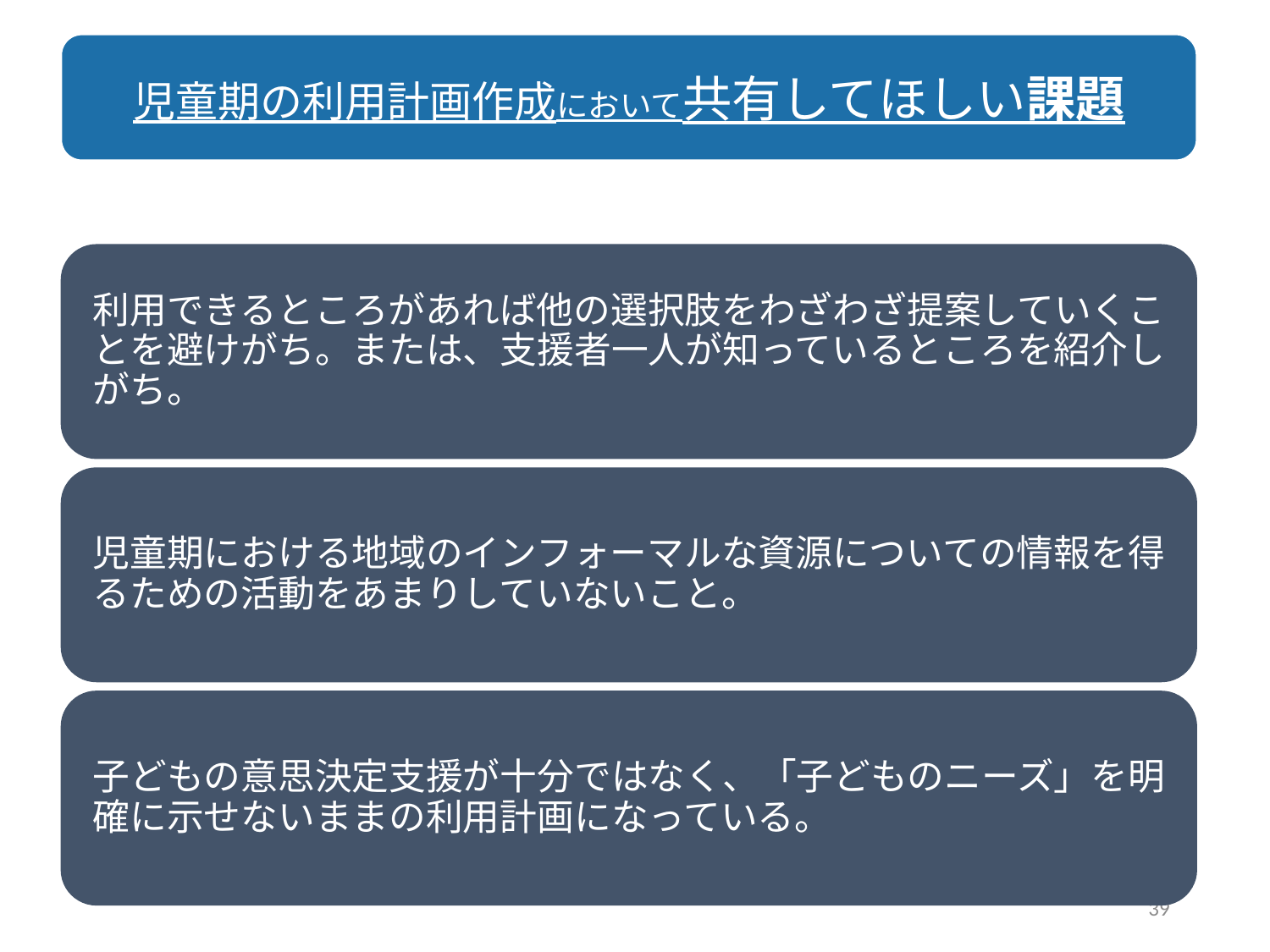

児童期の利用計画作成において共有してほしい課題
利用できるところがあれば他の選択肢をわざわざ提案していくことを避けがち。または、支援者一人が知っているところを紹介しがち。
児童期における地域のインフォーマルな資源についての情報を得るための活動をあまりしていないこと。
子どもの意思決定支援が十分ではなく、「子どものニーズ」を明確に示せないままの利用計画になっている。
39